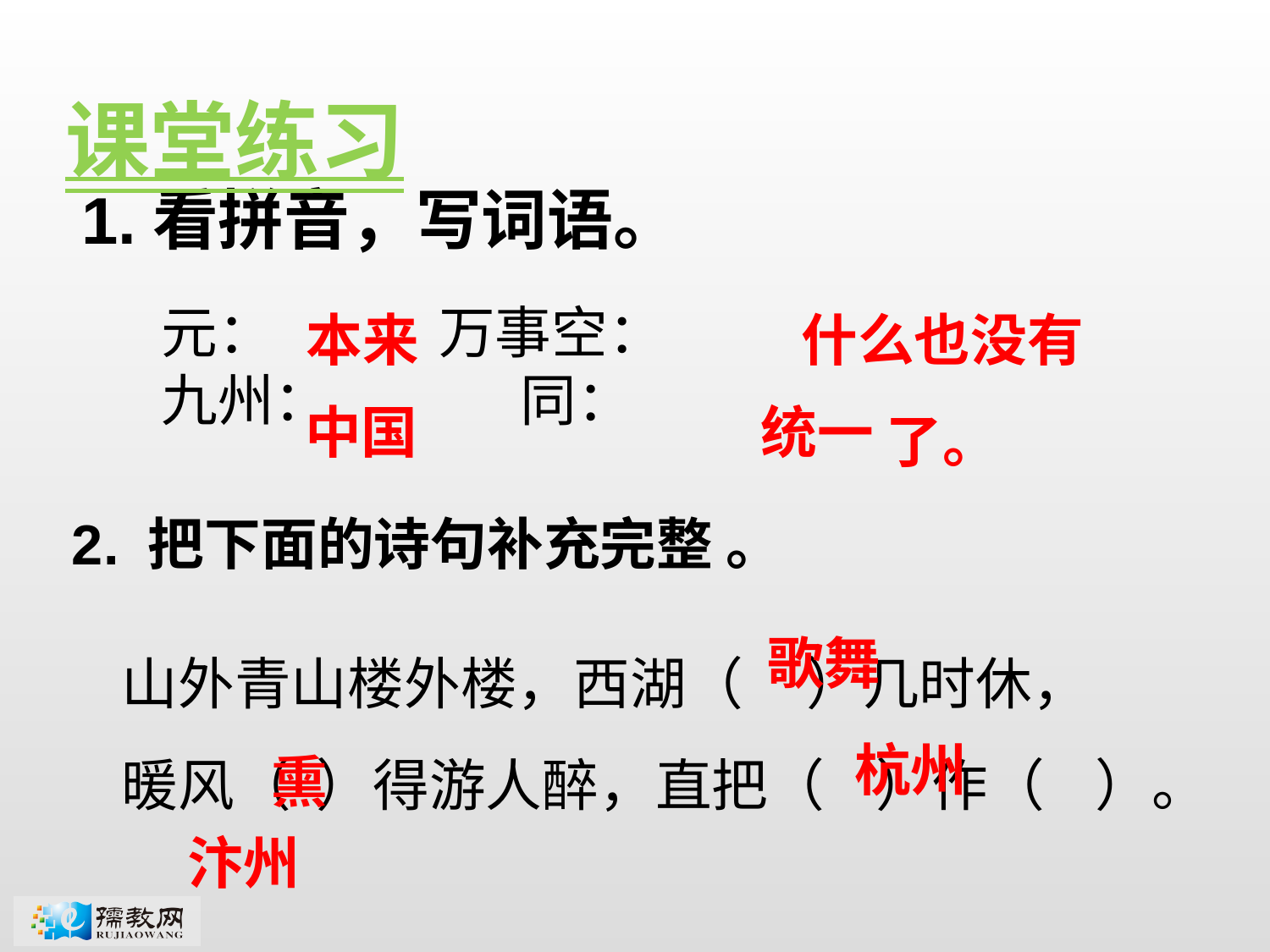

课堂练习
1.看拼音，写词语。
本来
什么也没有了。
元：             万事空：
九州：               同：
中国
统一
2. 把下面的诗句补充完整 。
山外青山楼外楼，西湖（     ）几时休，
暖风（  ）得游人醉，直把（    ）作（    ）。
歌舞
杭州
熏
汴州